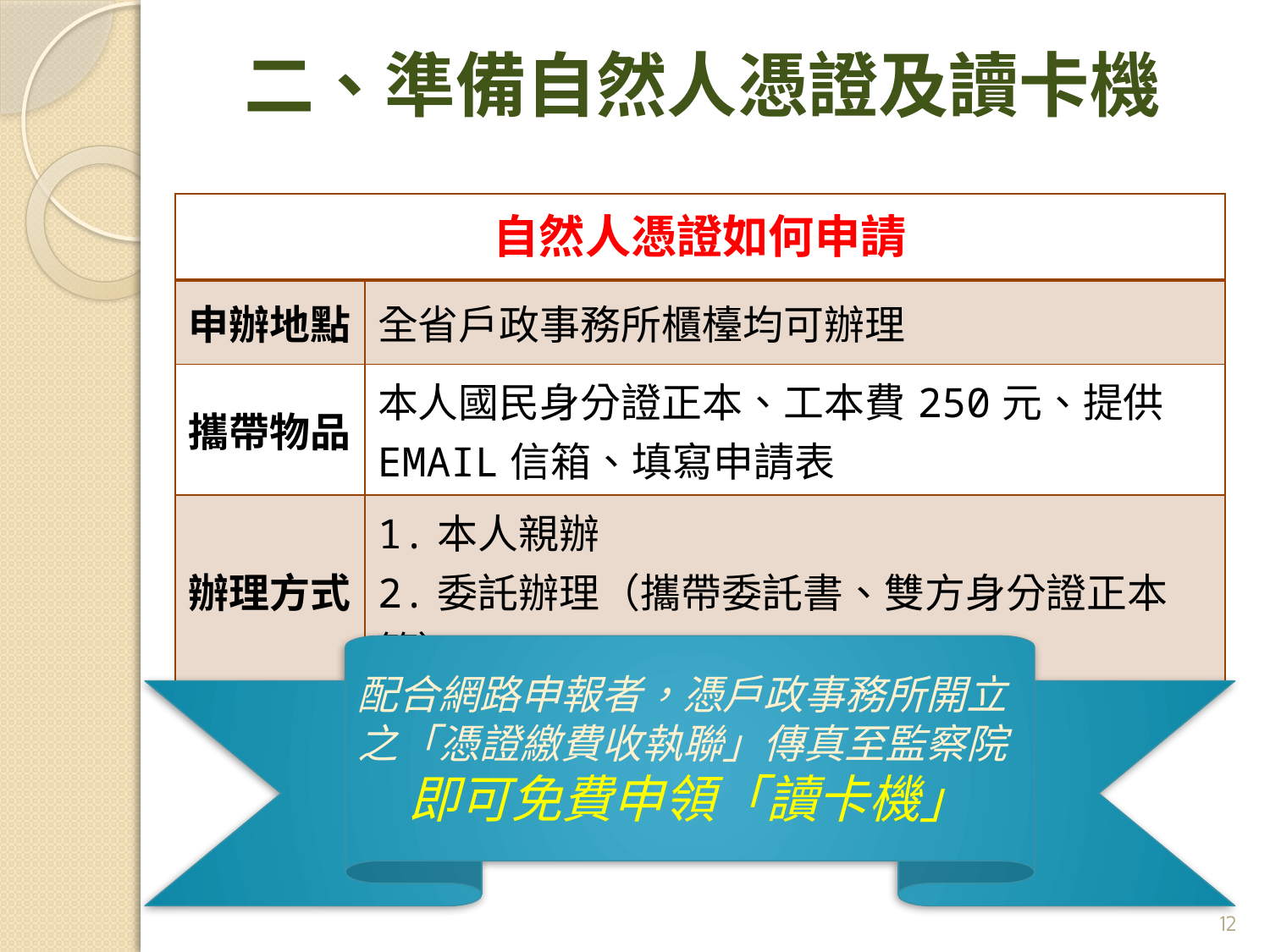

# 二、準備自然人憑證及讀卡機
| 自然人憑證如何申請 |  |
| --- | --- |
| 申辦地點 | 全省戶政事務所櫃檯均可辦理 |
| 攜帶物品 | 本人國民身分證正本、工本費250元、提供EMAIL信箱、填寫申請表 |
| 辦理方式 | 1.本人親辦 2.委託辦理（攜帶委託書、雙方身分證正本等） |
配合網路申報者，憑戶政事務所開立之「憑證繳費收執聯」傳真至監察院
即可免費申領「讀卡機」
12